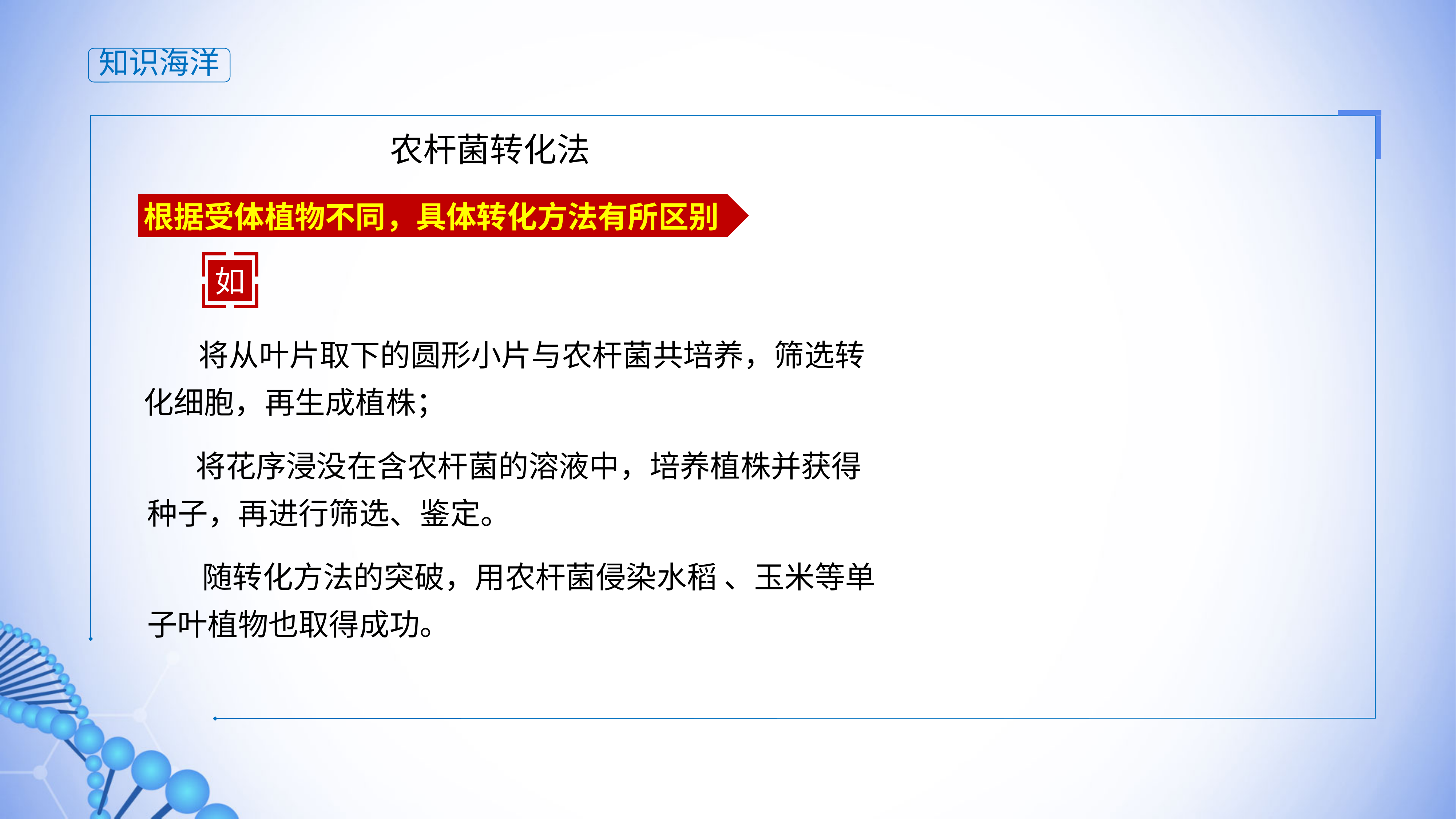

知识海洋

农杆菌转化法
根据受体植物不同，具体转化方法有所区别

如
       将从叶片取下的圆形小片与农杆菌共培养，筛选转化细胞，再生成植株；
      将花序浸没在含农杆菌的溶液中，培养植株并获得种子，再进行筛选、鉴定。
       随转化方法的突破，用农杆菌侵染水稻 、玉米等单子叶植物也取得成功。